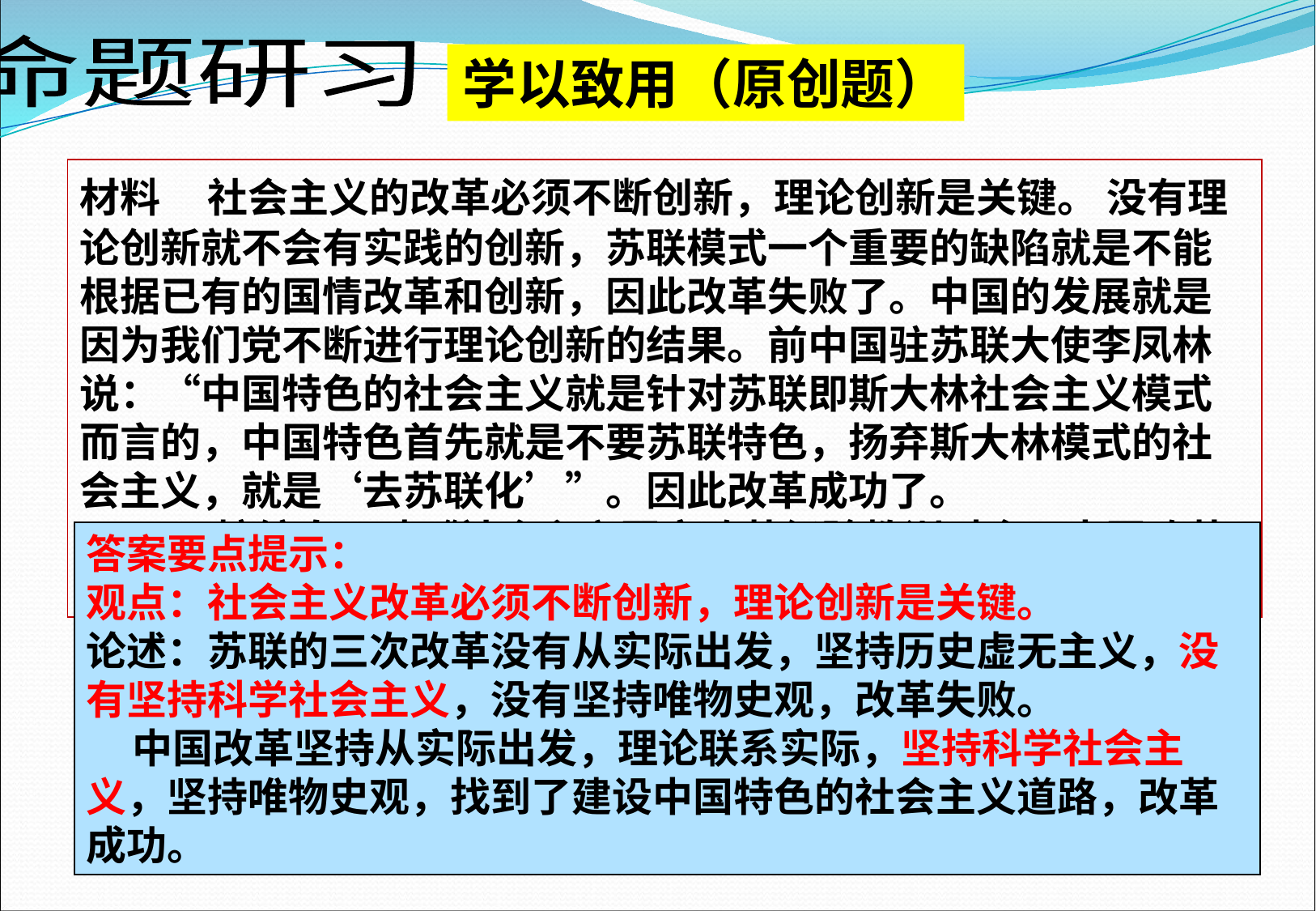

命题研习
学以致用（原创题）
材料　社会主义的改革必须不断创新，理论创新是关键。 没有理论创新就不会有实践的创新，苏联模式一个重要的缺陷就是不能根据已有的国情改革和创新，因此改革失败了。中国的发展就是因为我们党不断进行理论创新的结果。前中国驻苏联大使李凤林说：“中国特色的社会主义就是针对苏联即斯大林社会主义模式而言的，中国特色首先就是不要苏联特色，扬弃斯大林模式的社会主义，就是‘去苏联化’”。因此改革成功了。
     ——摘编自王晴《社会主义国家改革经验教训对今日中国改革的启示》
答案要点提示：
观点：社会主义改革必须不断创新，理论创新是关键。
论述：苏联的三次改革没有从实际出发，坚持历史虚无主义，没有坚持科学社会主义，没有坚持唯物史观，改革失败。
    中国改革坚持从实际出发，理论联系实际，坚持科学社会主义，坚持唯物史观，找到了建设中国特色的社会主义道路，改革成功。
解读材料，提炼出一个观点。并结合中苏改革的相关史实，加以阐释。（要求：观点明确、史论结合、史实准确，解释和分析逻辑清晰。）